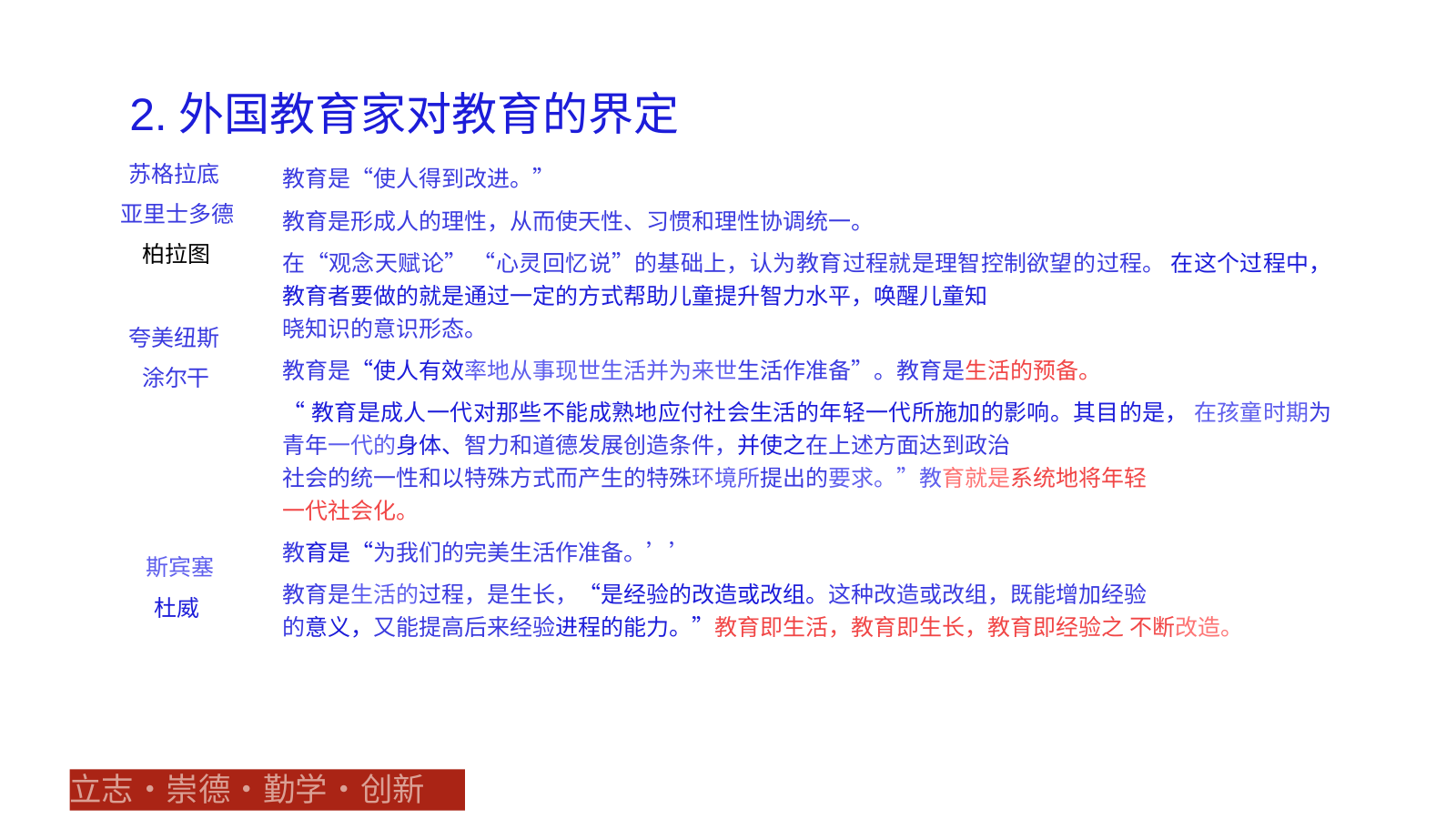

2.外国教育家对教育的界定
苏格拉底
亚里士多德
柏拉图
夸美纽斯
涂尔干
教育是“使人得到改进。”
教育是形成人的理性，从而使天性、习惯和理性协调统一。
在“观念天赋论” “心灵回忆说”的基础上，认为教育过程就是理智控制欲望的过程。 在这个过程中，教育者要做的就是通过一定的方式帮助儿童提升智力水平，唤醒儿童知
晓知识的意识形态。
教育是“使人有效率地从事现世生活并为来世生活作准备”。教育是生活的预备。
“教育是成人一代对那些不能成熟地应付社会生活的年轻一代所施加的影响。其目的是， 在孩童时期为青年一代的身体、智力和道德发展创造条件，并使之在上述方面达到政治
社会的统一性和以特殊方式而产生的特殊环境所提出的要求。”教育就是系统地将年轻
一代社会化。
教育是“为我们的完美生活作准备。’’
教育是生活的过程，是生长，“是经验的改造或改组。这种改造或改组，既能增加经验
的意义，又能提高后来经验进程的能力。”教育即生活，教育即生长，教育即经验之 不断改造。
斯宾塞
杜威
立志•崇德•勤学•创新